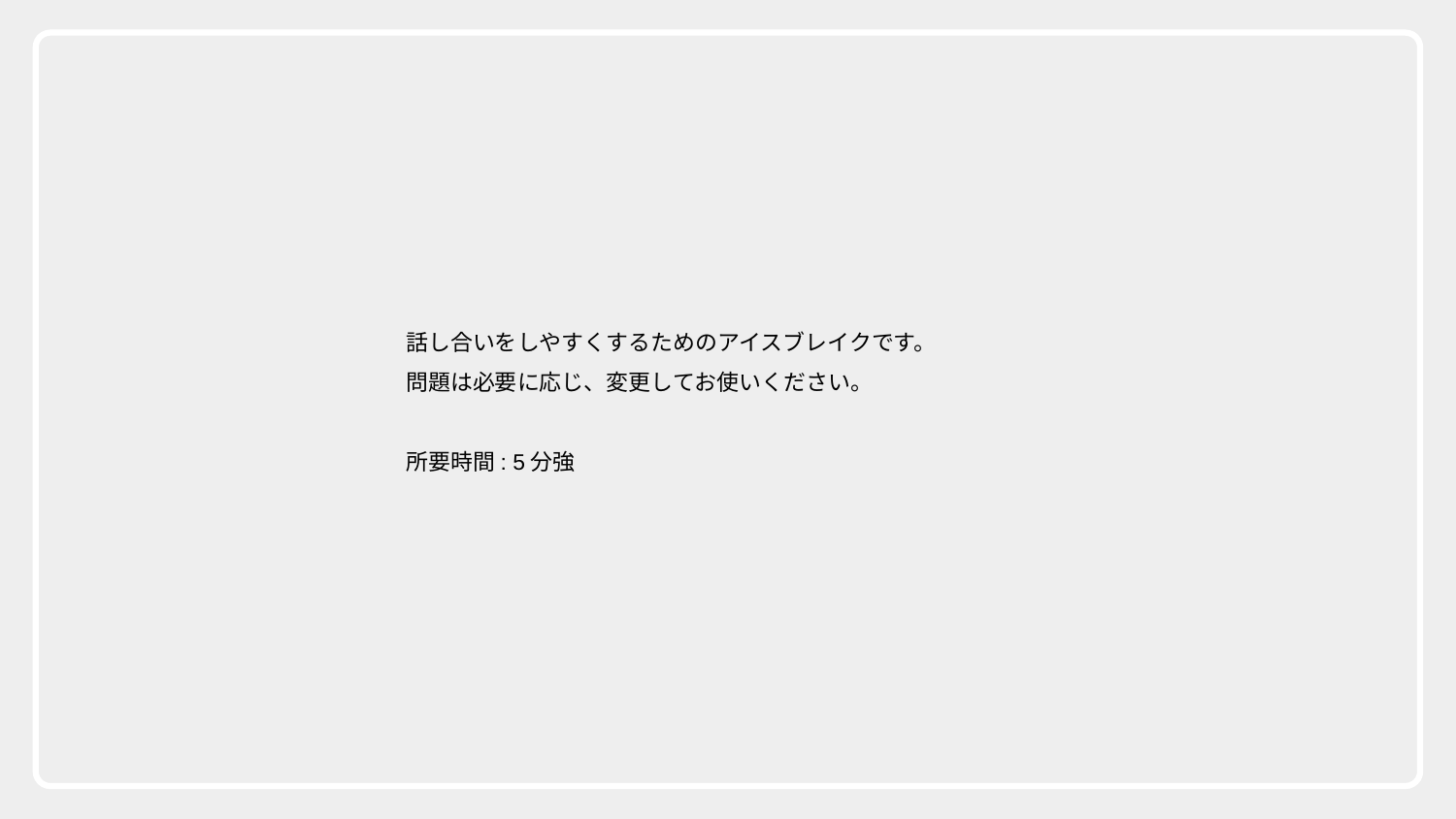

話し合いをしやすくするためのアイスブレイクです。
問題は必要に応じ、変更してお使いください。

所要時間: 5分強